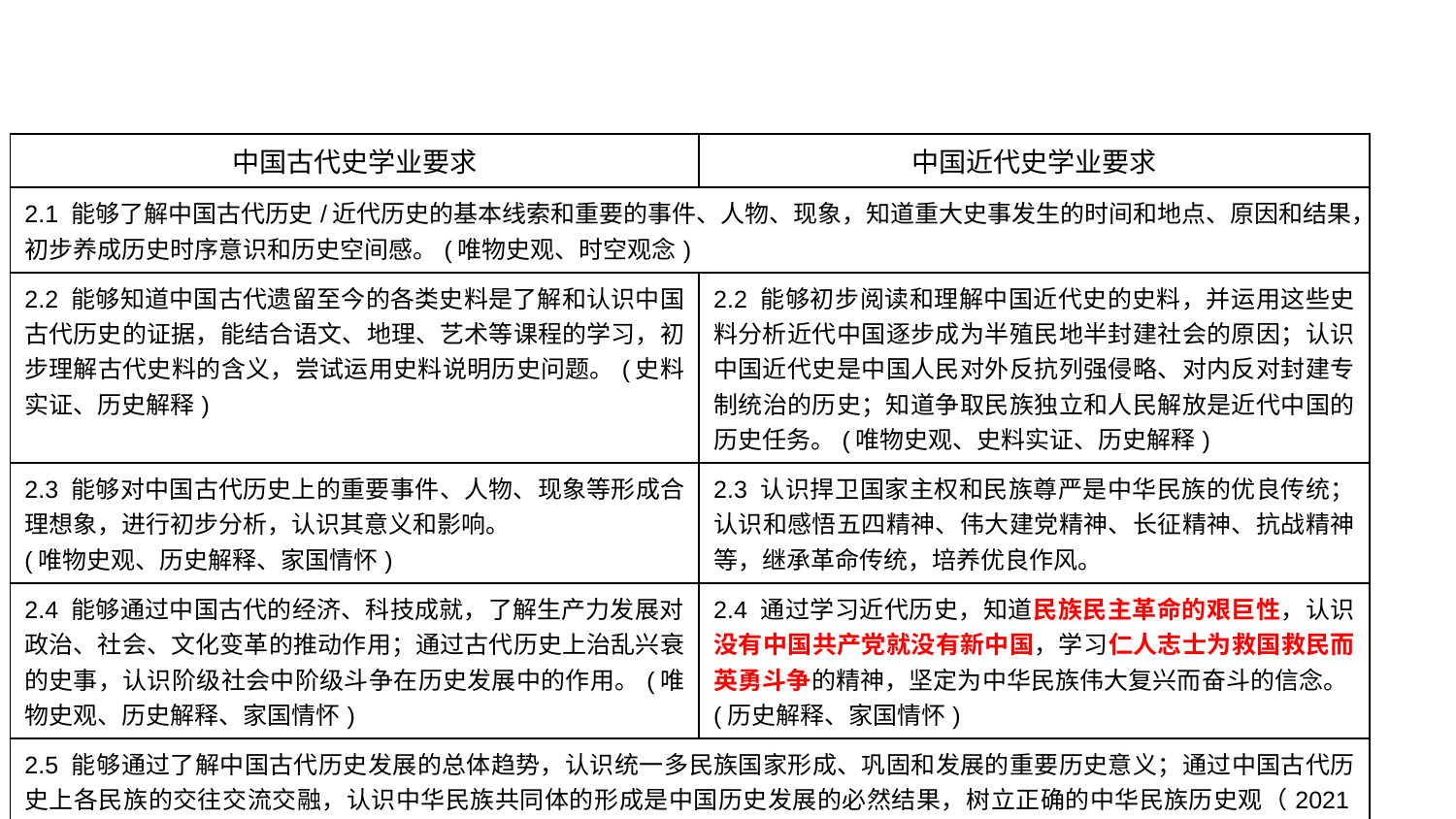

| 中国古代史学业要求 | 中国近代史学业要求 |
| --- | --- |
| 2.1 能够了解中国古代历史/近代历史的基本线索和重要的事件、人物、现象，知道重大史事发生的时间和地点、原因和结果，初步养成历史时序意识和历史空间感。(唯物史观、时空观念) |  |
| 2.2 能够知道中国古代遗留至今的各类史料是了解和认识中国古代历史的证据，能结合语文、地理、艺术等课程的学习，初步理解古代史料的含义，尝试运用史料说明历史问题。(史料实证、历史解释) | 2.2 能够初步阅读和理解中国近代史的史料，并运用这些史料分析近代中国逐步成为半殖民地半封建社会的原因；认识中国近代史是中国人民对外反抗列强侵略、对内反对封建专制统治的历史；知道争取民族独立和人民解放是近代中国的历史任务。(唯物史观、史料实证、历史解释) |
| 2.3 能够对中国古代历史上的重要事件、人物、现象等形成合理想象，进行初步分析，认识其意义和影响。 (唯物史观、历史解释、家国情怀) | 2.3 认识捍卫国家主权和民族尊严是中华民族的优良传统；认识和感悟五四精神、伟大建党精神、长征精神、抗战精神等，继承革命传统，培养优良作风。 |
| 2.4 能够通过中国古代的经济、科技成就，了解生产力发展对政治、社会、文化变革的推动作用；通过古代历史上治乱兴衰的史事，认识阶级社会中阶级斗争在历史发展中的作用。(唯物史观、历史解释、家国情怀) | 2.4 通过学习近代历史，知道民族民主革命的艰巨性，认识没有中国共产党就没有新中国，学习仁人志士为救国救民而英勇斗争的精神，坚定为中华民族伟大复兴而奋斗的信念。(历史解释、家国情怀) |
| 2.5 能够通过了解中国古代历史发展的总体趋势，认识统一多民族国家形成、巩固和发展的重要历史意义；通过中国古代历史上各民族的交往交流交融，认识中华民族共同体的形成是中国历史发展的必然结果，树立正确的中华民族历史观（2021年）；通过了解中国古代文明的辉煌成就（2024年），认识中华优秀传统文化的独特价值和突出优势，提高民族自尊心、自信心和自豪感，增强民族凝聚力。(唯物史观、家国情怀) |  |